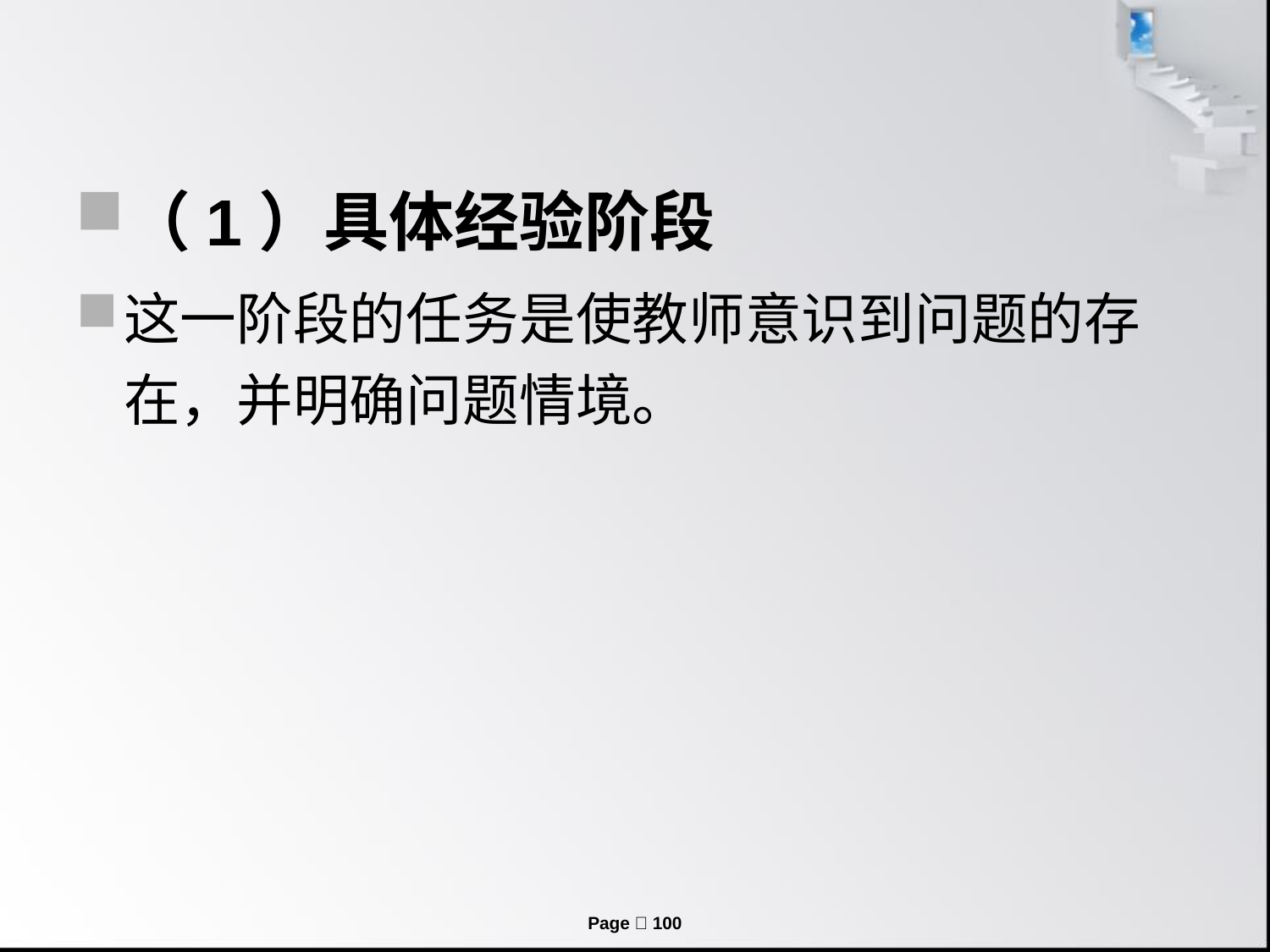

（1）具体经验阶段
这一阶段的任务是使教师意识到问题的存在，并明确问题情境。